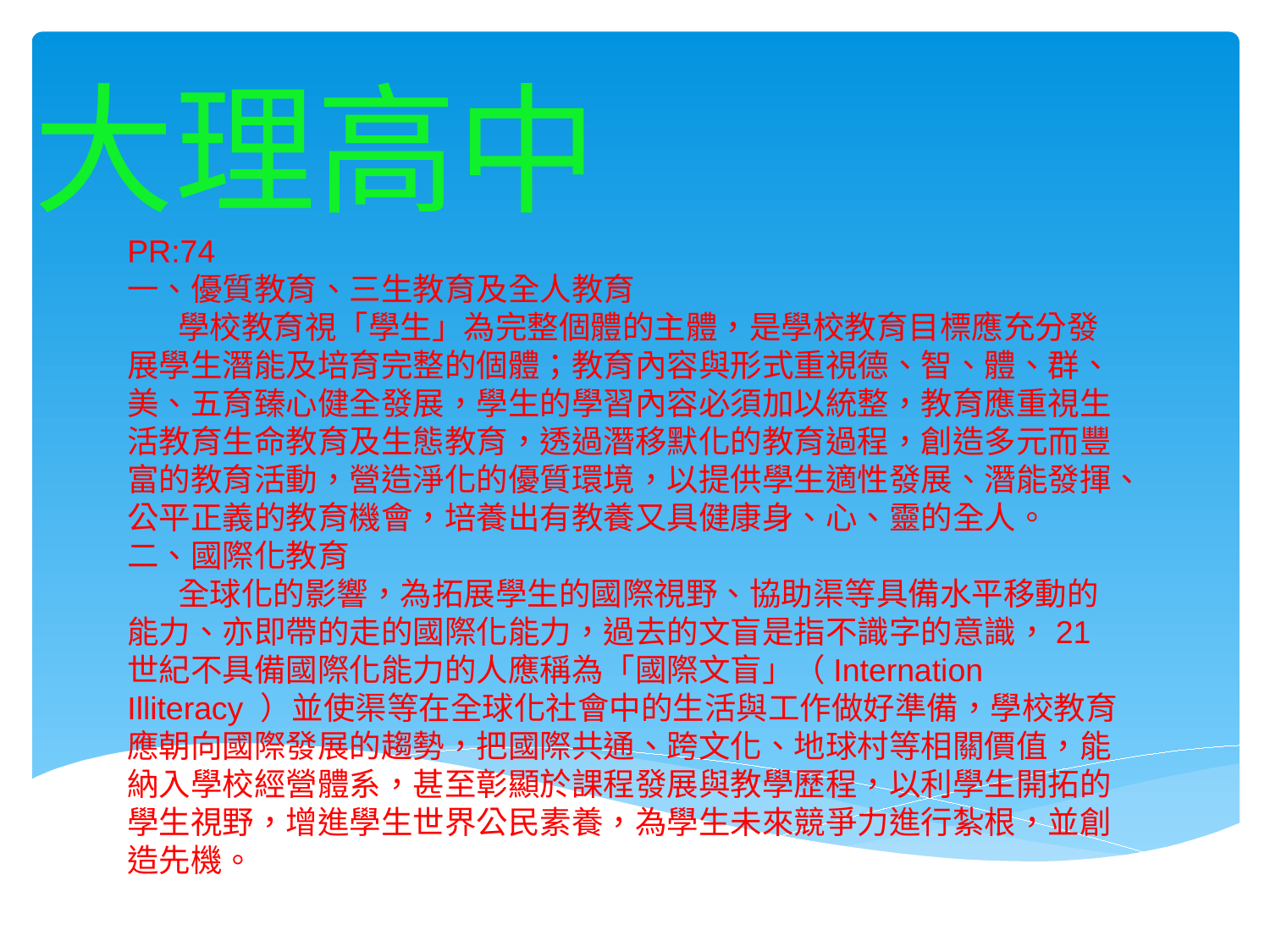

# 大理高中
PR:74
一、優質教育、三生教育及全人教育
      學校教育視「學生」為完整個體的主體，是學校教育目標應充分發展學生潛能及培育完整的個體；教育內容與形式重視德、智、體、群、美、五育臻心健全發展，學生的學習內容必須加以統整，教育應重視生活教育生命教育及生態教育，透過潛移默化的教育過程，創造多元而豐富的教育活動，營造淨化的優質環境，以提供學生適性發展、潛能發揮、公平正義的教育機會，培養出有教養又具健康身、心、靈的全人。
二、國際化教育
      全球化的影響，為拓展學生的國際視野、協助渠等具備水平移動的能力、亦即帶的走的國際化能力，過去的文盲是指不識字的意識，21世紀不具備國際化能力的人應稱為「國際文盲」（Internation Illiteracy ）並使渠等在全球化社會中的生活與工作做好準備，學校教育應朝向國際發展的趨勢，把國際共通、跨文化、地球村等相關價值，能納入學校經營體系，甚至彰顯於課程發展與教學歷程，以利學生開拓的學生視野，增進學生世界公民素養，為學生未來競爭力進行紮根，並創造先機。